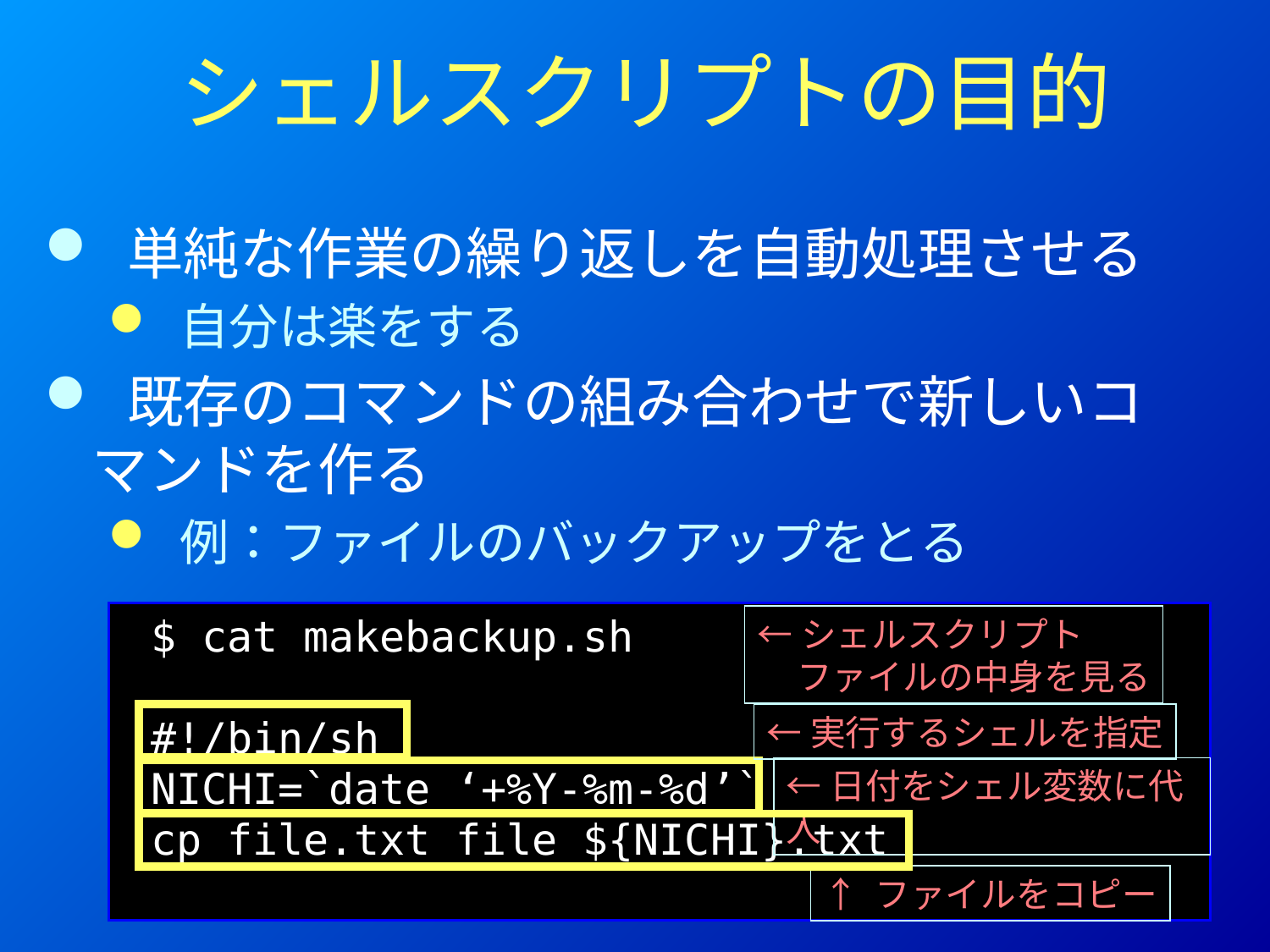

# シェルスクリプトの目的
 単純な作業の繰り返しを自動処理させる
 自分は楽をする
 既存のコマンドの組み合わせで新しいコマンドを作る
 例：ファイルのバックアップをとる

$ cat makebackup.sh

#!/bin/sh
NICHI=`date ‘+%Y-%m-%d’`
cp file.txt file_${NICHI}.txt
←シェルスクリプト
    ファイルの中身を見る

←実行するシェルを指定
←日付をシェル変数に代入

↑ ファイルをコピー